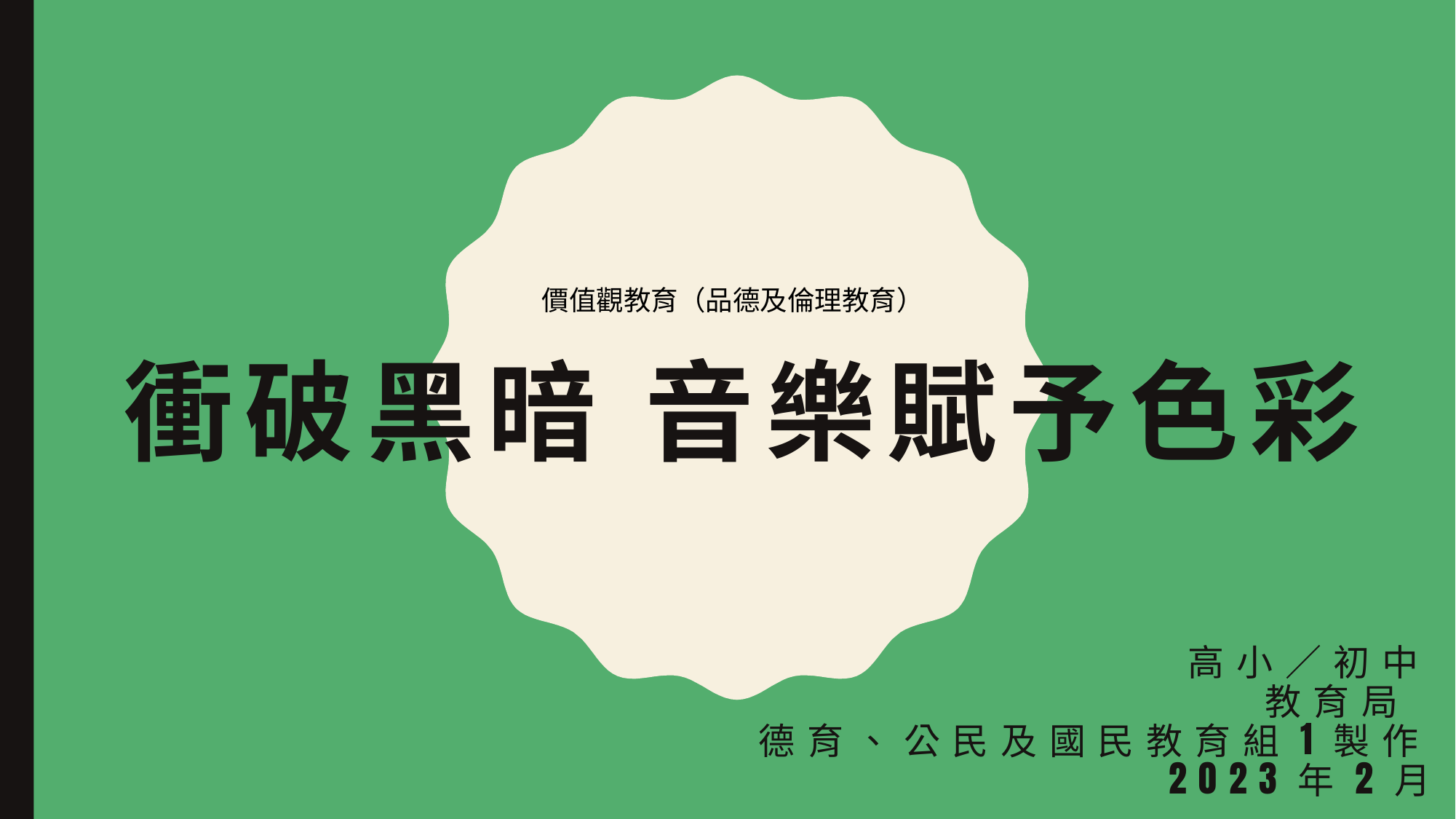

# 衝破黑暗 音樂賦予色彩
價值觀教育（品德及倫理教育）
高小／初中
教育局
德育、公民及國民教育組1製作
2023年2月